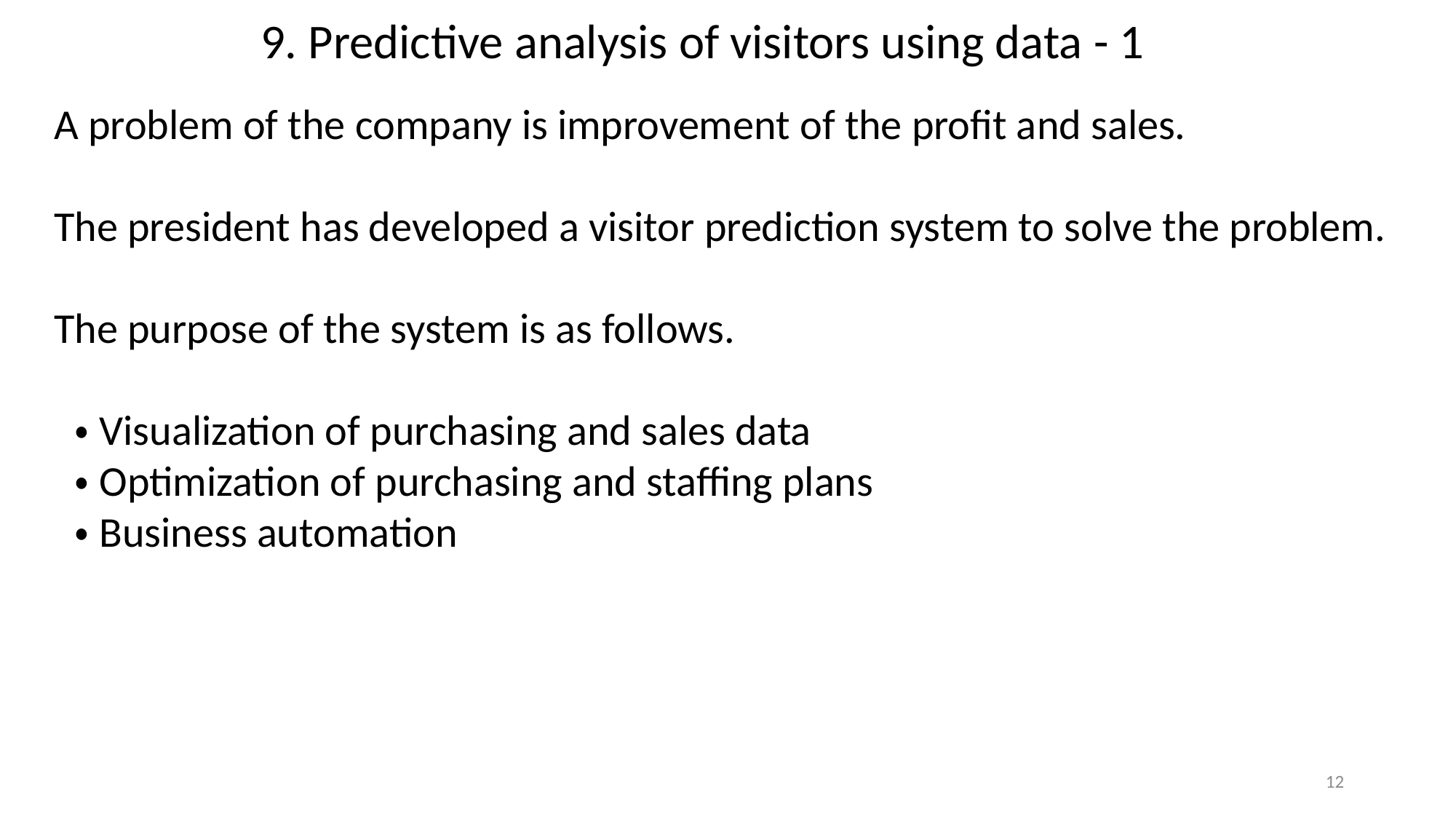

# 9. Predictive analysis of visitors using data - 1
A problem of the company is improvement of the profit and sales.

The president has developed a visitor prediction system to solve the problem.

The purpose of the system is as follows.

・Visualization of purchasing and sales data
・Optimization of purchasing and staffing plans
・Business automation
12